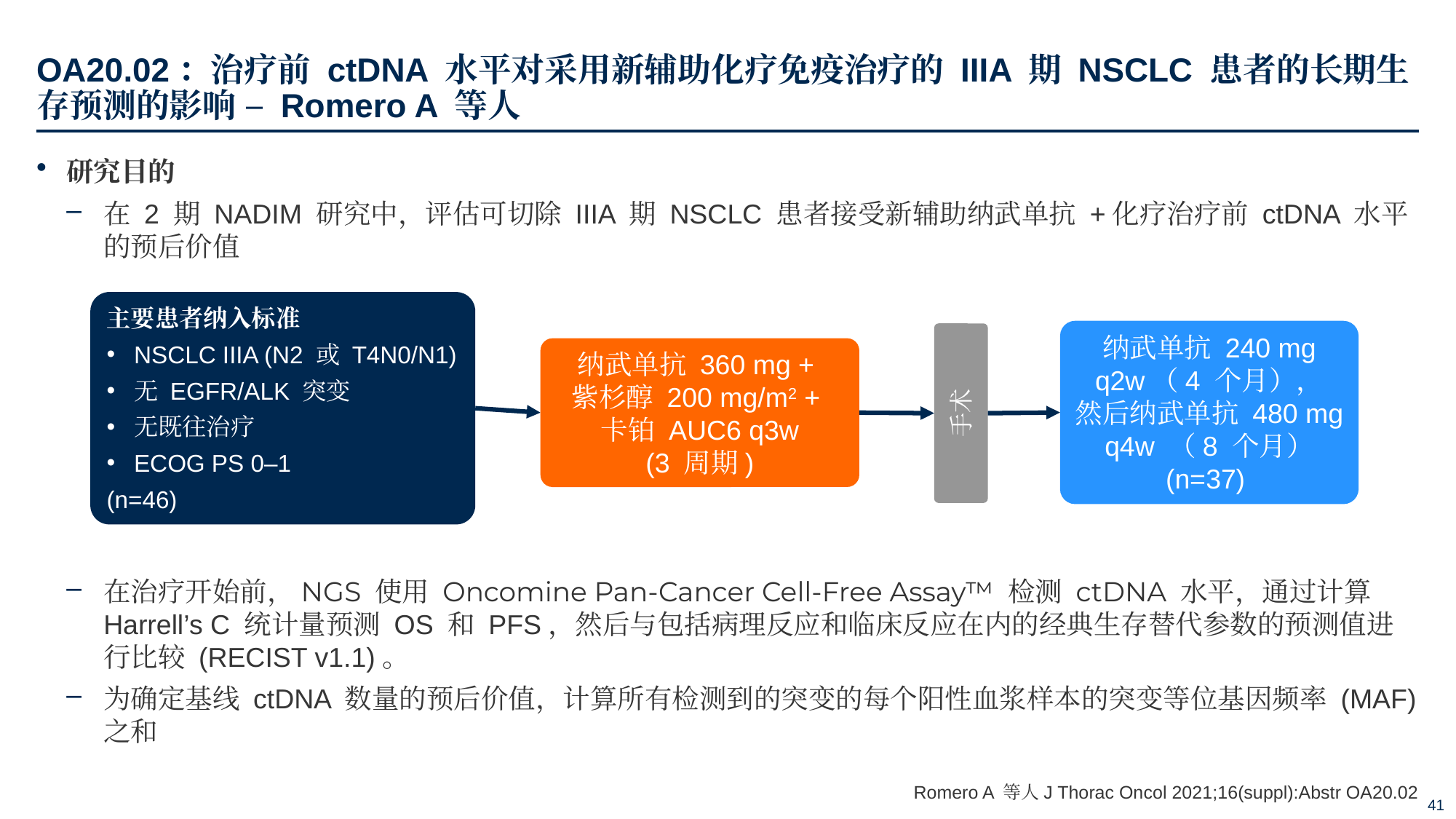

# OA20.02：治疗前 ctDNA 水平对采用新辅助化疗免疫治疗的 IIIA 期 NSCLC 患者的长期生存预测的影响 – Romero A 等人
研究目的
在 2 期 NADIM 研究中，评估可切除 IIIA 期 NSCLC 患者接受新辅助纳武单抗 +化疗治疗前 ctDNA 水平的预后价值
在治疗开始前，NGS 使用 Oncomine Pan-Cancer Cell-Free Assay™ 检测 ctDNA 水平，通过计算 Harrell’s C 统计量预测 OS 和 PFS，然后与包括病理反应和临床反应在内的经典生存替代参数的预测值进行比较 (RECIST v1.1)。
为确定基线 ctDNA 数量的预后价值，计算所有检测到的突变的每个阳性血浆样本的突变等位基因频率 (MAF) 之和
主要患者纳入标准
NSCLC IIIA (N2 或 T4N0/N1)
无 EGFR/ALK 突变
无既往治疗
ECOG PS 0–1
(n=46)
纳武单抗 240 mg q2w（4 个月），
然后纳武单抗 480 mg q4w （8 个月）
(n=37)
手术
纳武单抗 360 mg +
紫杉醇 200 mg/m2 +
卡铂 AUC6 q3w
(3 周期)
Romero A 等人J Thorac Oncol 2021;16(suppl):Abstr OA20.02